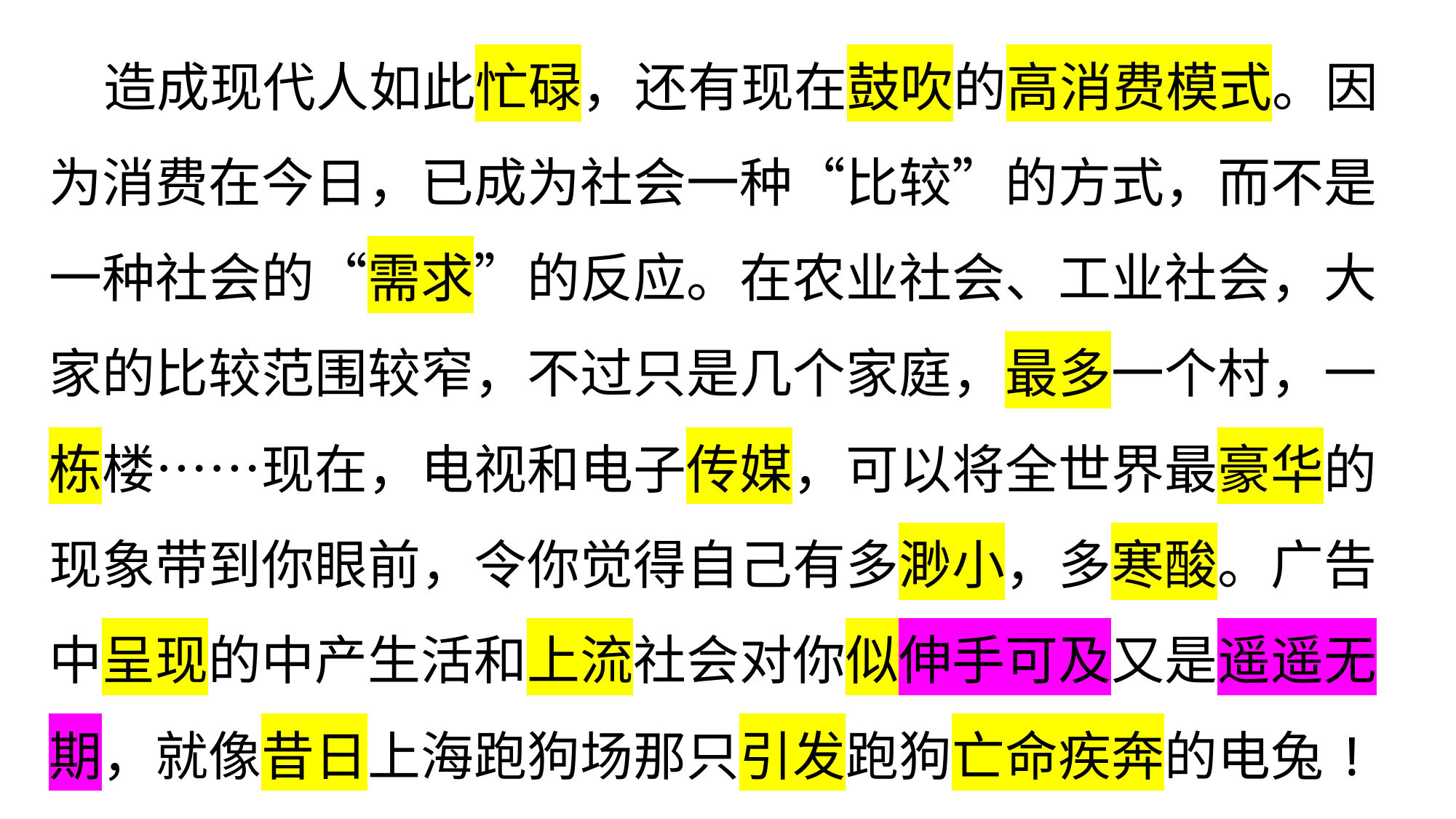

造成现代人如此忙碌，还有现在鼓吹的高消费模式。因为消费在今日，已成为社会一种“比较”的方式，而不是一种社会的“需求”的反应。在农业社会、工业社会，大家的比较范围较窄，不过只是几个家庭，最多一个村，一栋楼……现在，电视和电子传媒，可以将全世界最豪华的现象带到你眼前，令你觉得自己有多渺小，多寒酸。广告中呈现的中产生活和上流社会对你似伸手可及又是遥遥无期，就像昔日上海跑狗场那只引发跑狗亡命疾奔的电兔!